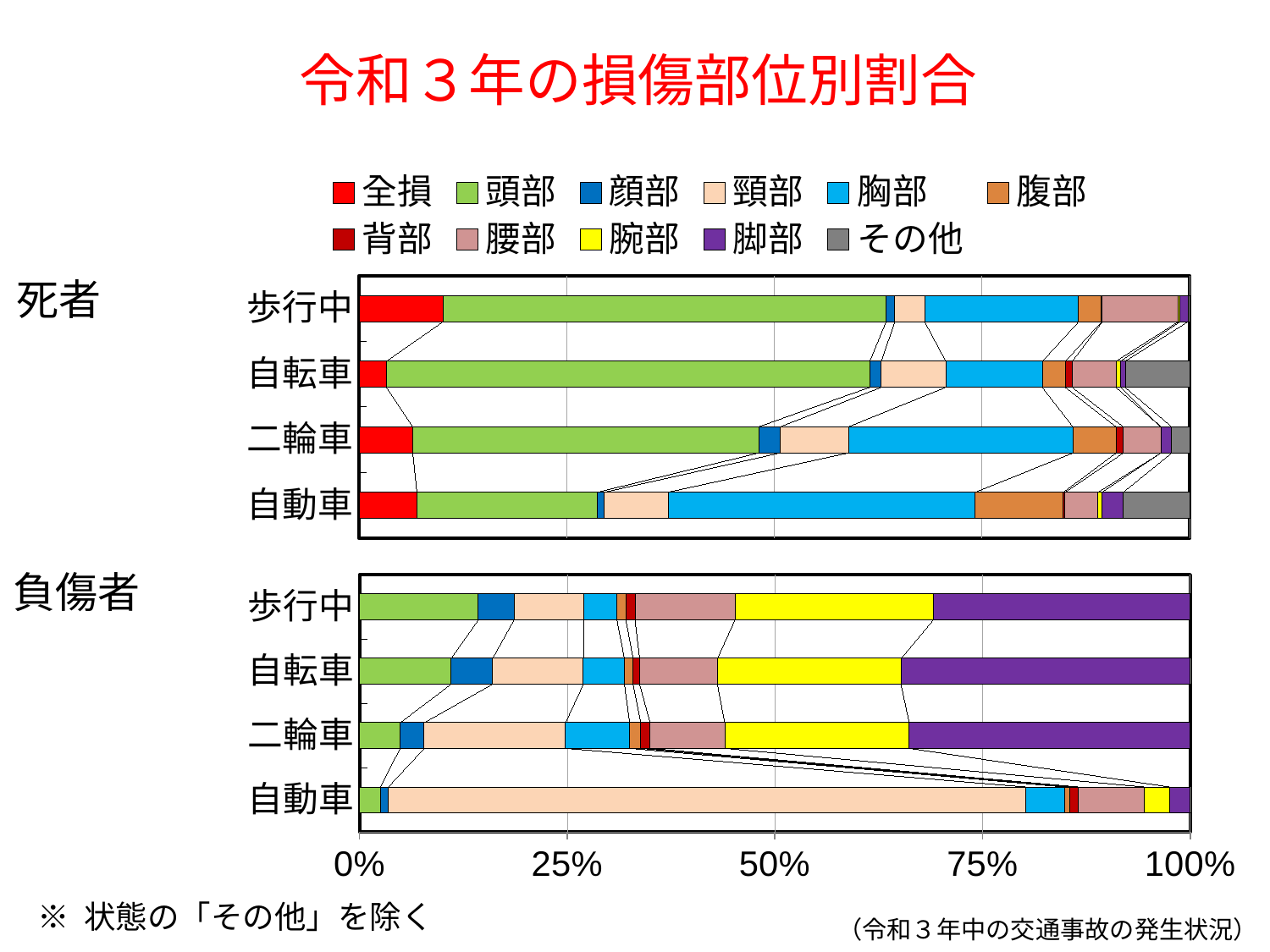

# 令和３年の損傷部位別割合

### Chart

| Category | 全損 | 頭部 | 顔部 | 頸部 | 胸部 | 腹部 | 背部 | 腰部 | 腕部 | 脚部 | その他 |
|---|---|---|---|---|---|---|---|---|---|---|---|
| 自動車 | 60.0 | 187.0 | 7.0 | 66.0 | 318.0 | 91.0 | 2.0 | 34.0 | 4.0 | 22.0 | 69.0 |
| 二輪車 | 30.0 | 193.0 | 12.0 | 38.0 | 125.0 | 24.0 | 4.0 | 21.0 | 0.0 | 6.0 | 10.0 |
| 自転車 | 12.0 | 210.0 | 5.0 | 28.0 | 42.0 | 10.0 | 3.0 | 19.0 | 2.0 | 2.0 | 28.0 |
| 歩行中 | 95.0 | 502.0 | 10.0 | 34.0 | 174.0 | 26.0 | 1.0 | 86.0 | 2.0 | 9.0 | 2.0 |
死者
負傷者

### Chart

| Category | 全損 | 頭部 | 顔部 | 頸部 | 胸部 | 腹部 | 背部 | 腰部 | 腕部 | 脚部 | その他 |
|---|---|---|---|---|---|---|---|---|---|---|---|
| 自動車 | 0.0 | 5407.0 | 2056.0 | 166326.0 | 10213.0 | 1393.0 | 2139.0 | 17262.0 | 6655.0 | 5320.0 | 12.0 |
| 二輪車 | 0.0 | 1950.0 | 1160.0 | 6817.0 | 3097.0 | 538.0 | 451.0 | 3599.0 | 8894.0 | 13542.0 | 0.0 |
| 自転車 | 0.0 | 7460.0 | 3389.0 | 7404.0 | 3355.0 | 709.0 | 529.0 | 6343.0 | 14980.0 | 23581.0 | 3.0 |
| 歩行中 | 0.0 | 5288.0 | 1588.0 | 3107.0 | 1475.0 | 398.0 | 404.0 | 4452.0 | 8830.0 | 11432.0 | 1.0 |
※ 状態の「その他」を除く
（令和３年中の交通事故の発生状況）